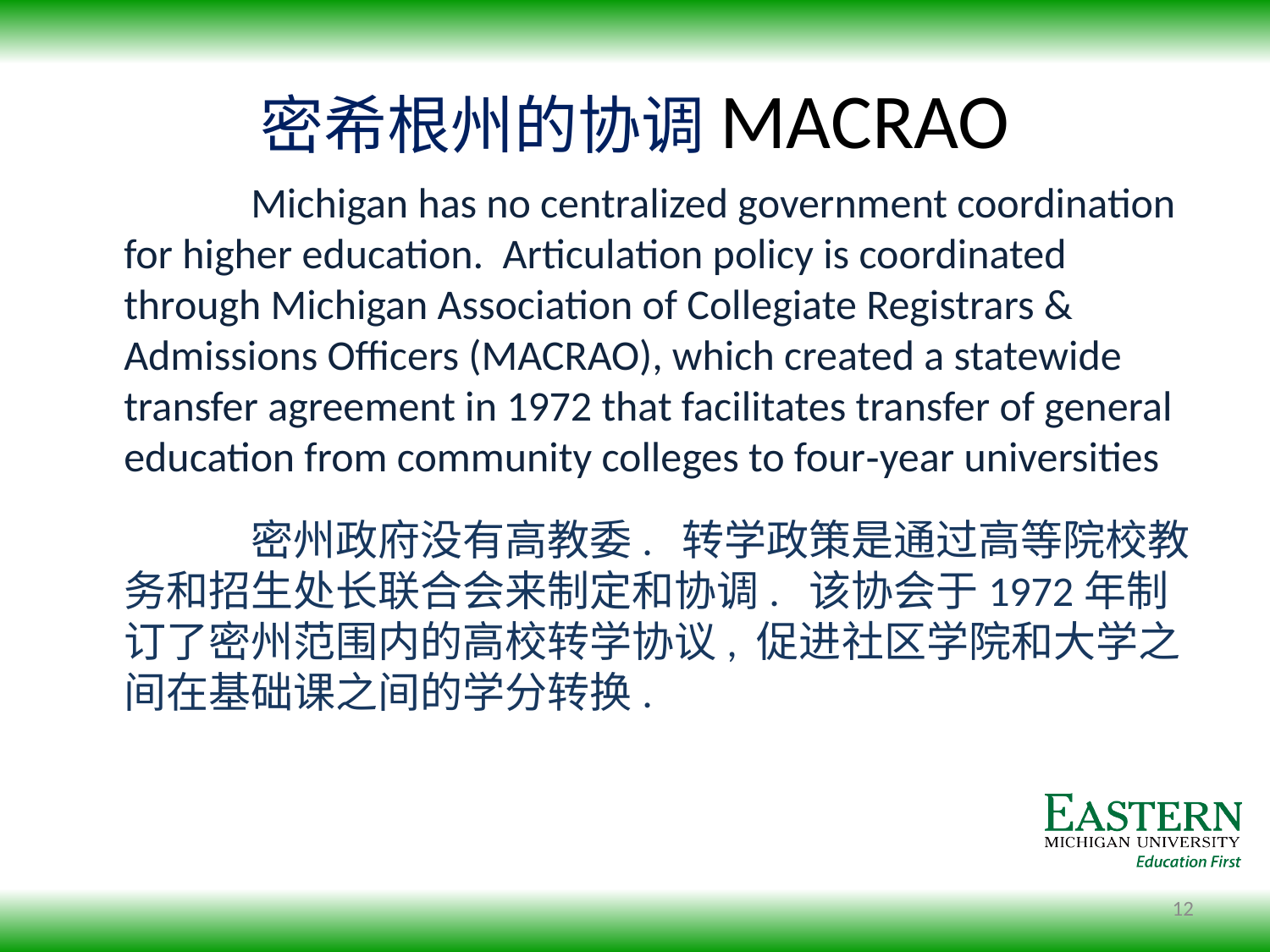

# 密希根州的协调MACRAO
		Michigan has no centralized government coordination for higher education.  Articulation policy is coordinated through Michigan Association of Collegiate Registrars & Admissions Officers (MACRAO), which created a statewide transfer agreement in 1972 that facilitates transfer of general education from community colleges to four‐year universities

		密州政府没有高教委.  转学政策是通过高等院校教务和招生处长联合会来制定和协调.  该协会于1972年制订了密州范围内的高校转学协议, 促进社区学院和大学之间在基础课之间的学分转换.
12